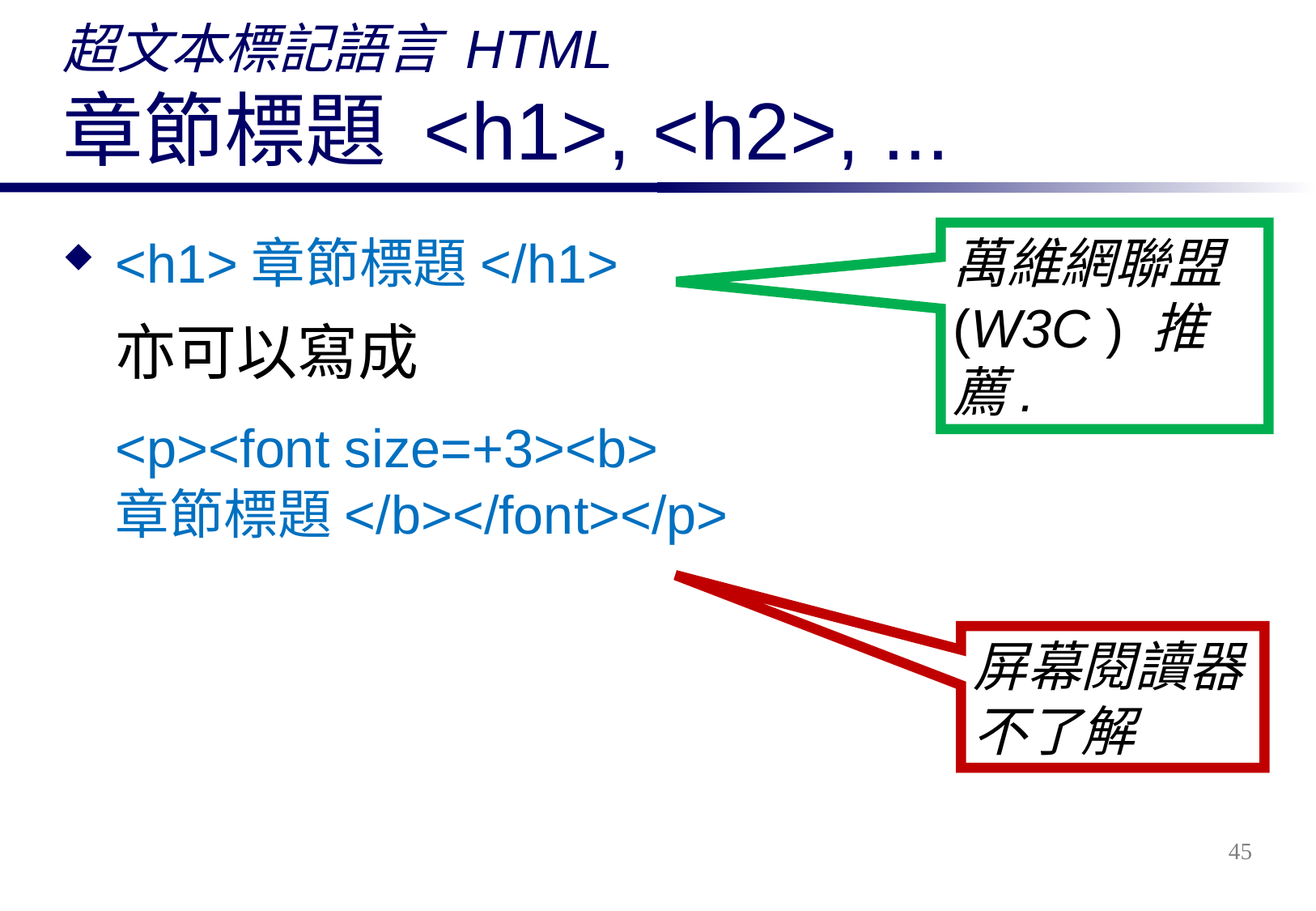

# 超文本標記語言 HTML 章節標題 <h1>, <h2>, ...
<h1>章節標題</h1>
	亦可以寫成
	<p><font size=+3><b>	章節標題</b></font></p>

萬維網聯盟 (W3C ) 推薦.
屏幕閱讀器不了解
45